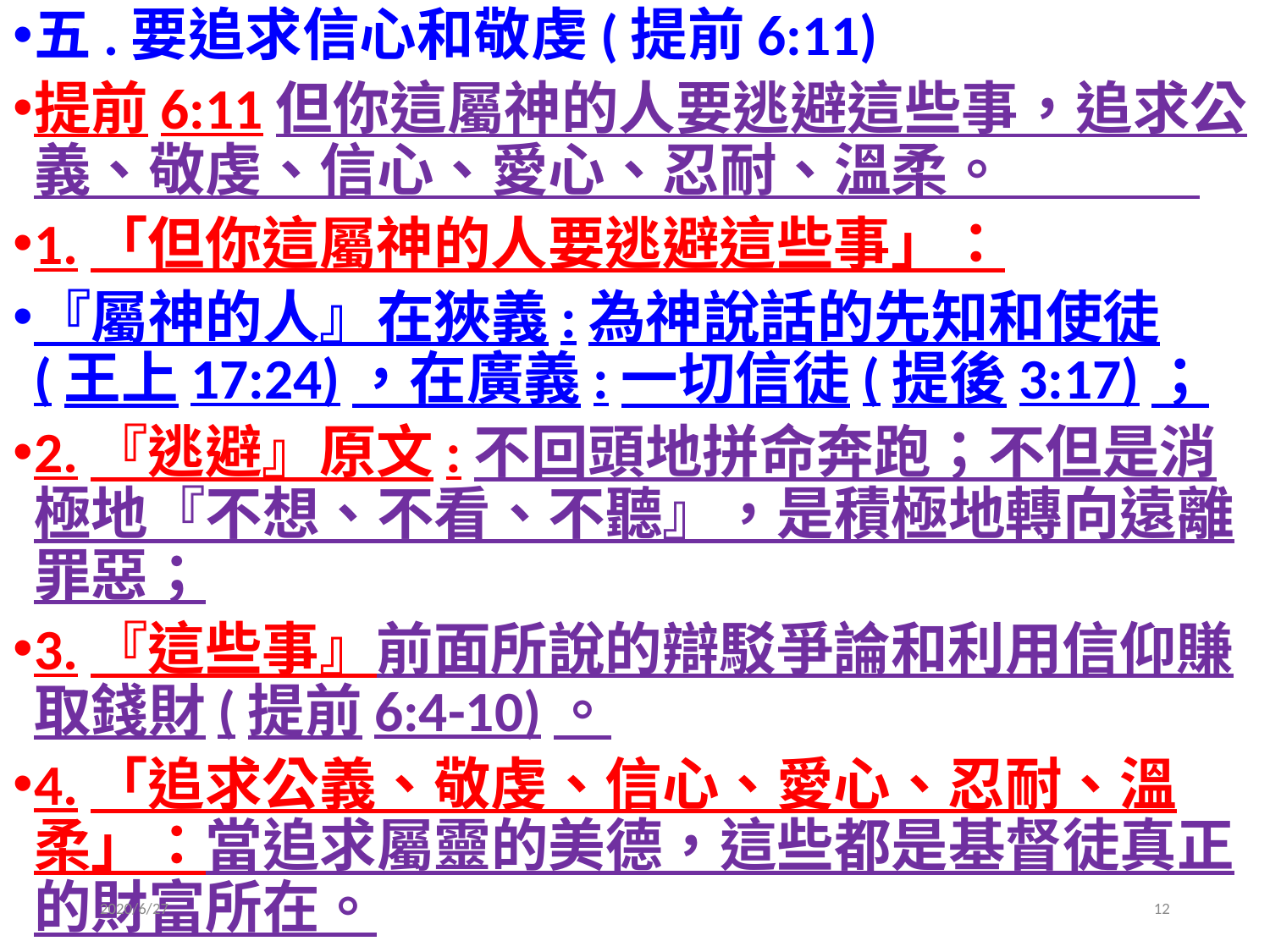

五.要追求信心和敬虔(提前6:11)
提前6:11但你這屬神的人要逃避這些事，追求公義、敬虔、信心、愛心、忍耐、溫柔。
1.「但你這屬神的人要逃避這些事」：
『屬神的人』在狹義:為神說話的先知和使徒(王上17:24)，在廣義:一切信徒(提後3:17)；
2.『逃避』原文:不回頭地拼命奔跑；不但是消極地『不想、不看、不聽』，是積極地轉向遠離罪惡；
3.『這些事』前面所說的辯駁爭論和利用信仰賺取錢財(提前6:4-10)。
4.「追求公義、敬虔、信心、愛心、忍耐、溫柔」：當追求屬靈的美德，這些都是基督徒真正的財富所在。

2020/6/27
12